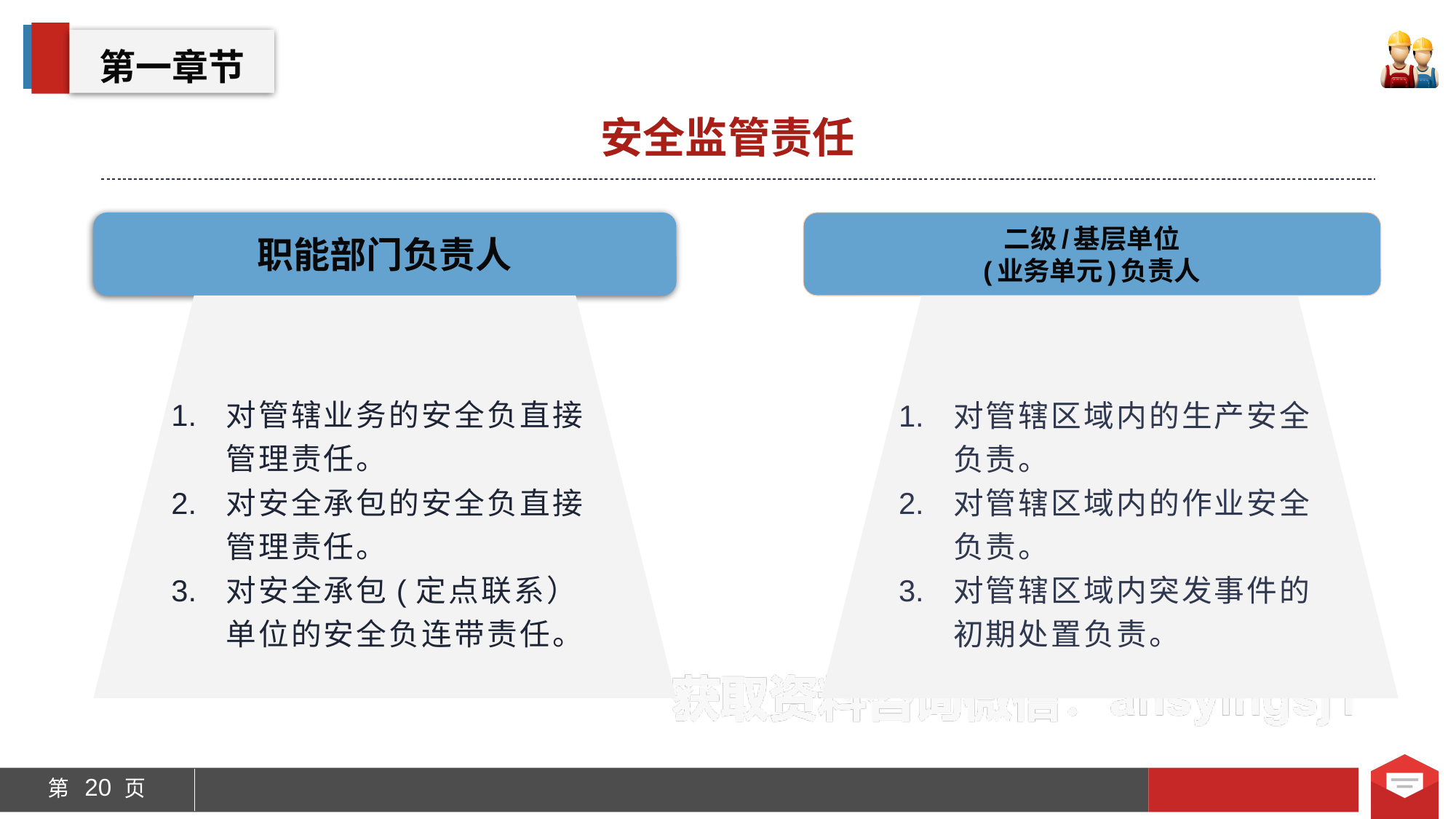

第一章节
安全监管责任
职能部门负责人
二级/基层单位
(业务单元)负责人
对管辖业务的安全负直接管理责任。
对安全承包的安全负直接管理责任。
对安全承包(定点联系）单位的安全负连带责任。
对管辖区域内的生产安全负责。
对管辖区域内的作业安全负责。
对管辖区域内突发事件的初期处置负责。